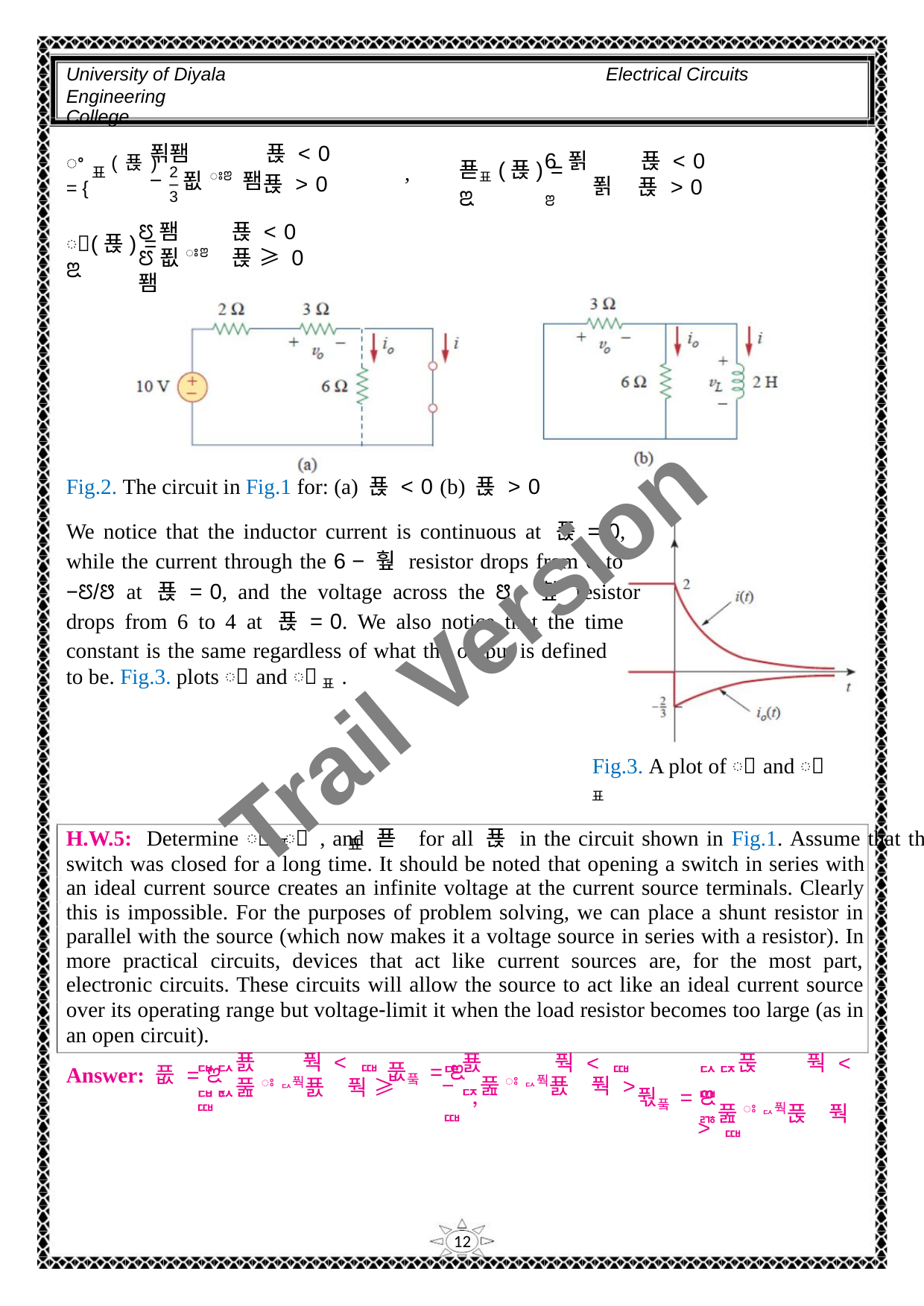

University of Diyala
Engineering College
Electrical Circuits
푂퐴
푡 < 0
푡 > 0
6 푉
4푒ꢁꢂ
푡 < 0
푡 > 0
ꢀ표(푡) = {
푣표(푡) = ꢃ
,
2
− 푒ꢁꢂ 퐴
푉
3
ꢄ퐴
ꢄ푒ꢁꢂ퐴
푡 < 0
푡 ≥ 0
ꢀ(푡) = ꢃ
Fig.2. The circuit in Fig.1 for: (a) 푡 < 0 (b) 푡 > 0
We notice that the inductor current is continuous at 푡 = 0,
while the current through the 6 − 훺 resistor drops from 0 to
−ꢄ/ꢅ at 푡 = 0, and the voltage across the ꢅ − 훺 resistor
drops from 6 to 4 at 푡 = 0. We also notice that the time
constant is the same regardless of what the output is defined
to be. Fig.3. plots ꢀ and ꢀ표.
Trail Version
Trail Version
Trail Version
Trail Version
Trail Version
Trail Version
Trail Version
Trail Version
Trail Version
Trail Version
Trail Version
Trail Version
Trail Version
Fig.3. A plot of ꢀ and ꢀ표
H.W.5: Determine ꢀ, ꢀ , and 푣 for all 푡 in the circuit shown in Fig.1. Assume that the
표
표
switch was closed for a long time. It should be noted that opening a switch in series with
an ideal current source creates an infinite voltage at the current source terminals. Clearly
this is impossible. For the purposes of problem solving, we can place a shunt resistor in
parallel with the source (which now makes it a voltage source in series with a resistor). In
more practical circuits, devices that act like current sources are, for the most part,
electronic circuits. These circuits will allow the source to act like an ideal current source
over its operating range but voltage‐limit it when the load resistor becomes too large (as in
an open circuit).
ퟏퟐ푨
Answer: 풊 = ꢃ
ퟏퟐ풆ꢁퟐ풕푨 풕 ≥ ퟎ ’
풕 < ퟎ
ퟔ푨
풕 < ퟎ
ퟐퟒ푽 풕 < ퟎ
풗풐 = ꢃ
ퟖ풆ꢁퟐ풕푽 풕 > ퟎ
풊풐 = ꢃ
−ퟒ풆ꢁퟐ풕푨 풕 > ퟎ ’
12